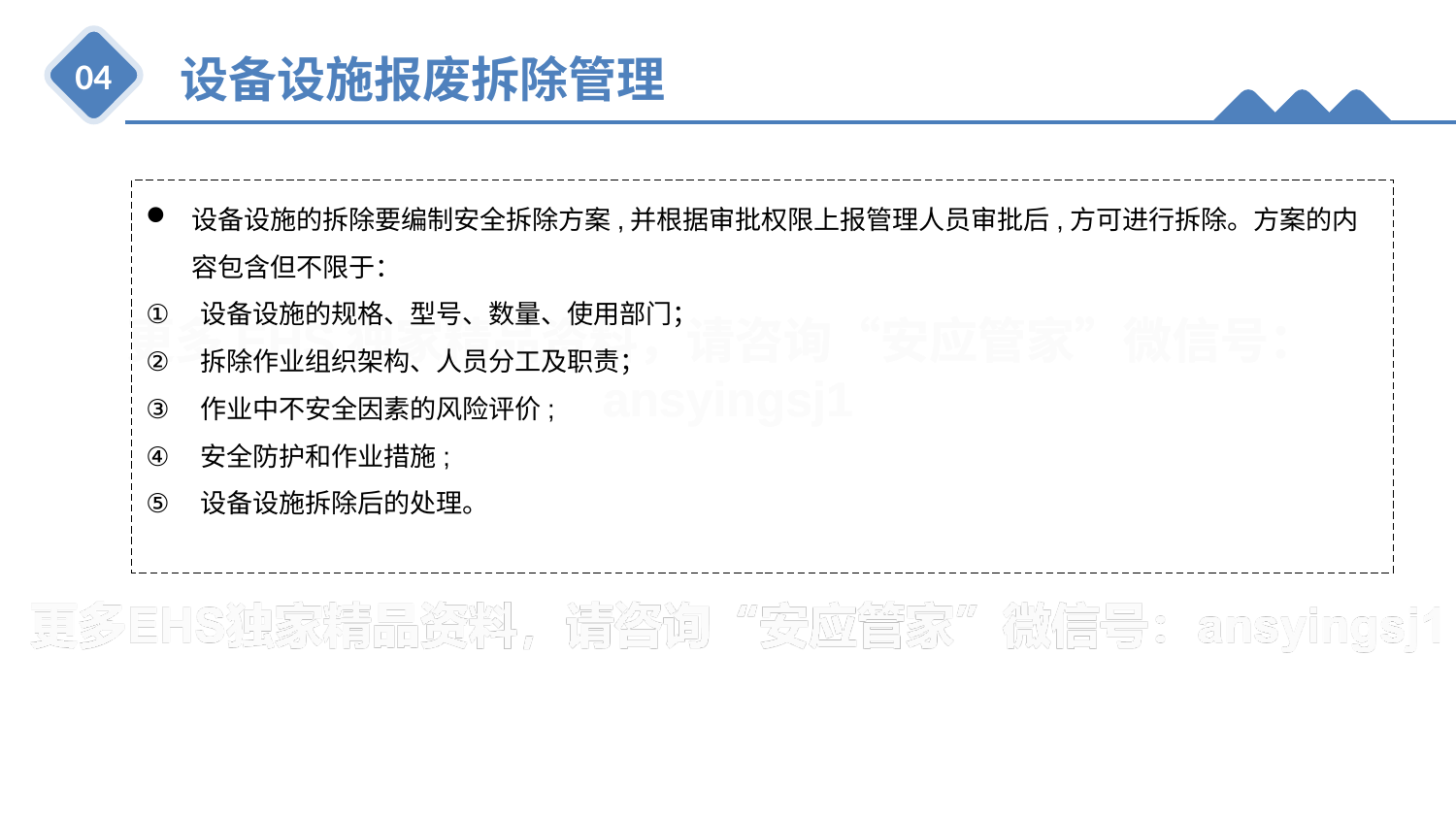

设备设施报废拆除管理
04

设备设施的拆除要编制安全拆除方案,并根据审批权限上报管理人员审批后,方可进行拆除。方案的内容包含但不限于：
设备设施的规格、型号、数量、使用部门；
拆除作业组织架构、人员分工及职责；
作业中不安全因素的风险评价;
安全防护和作业措施;
设备设施拆除后的处理。